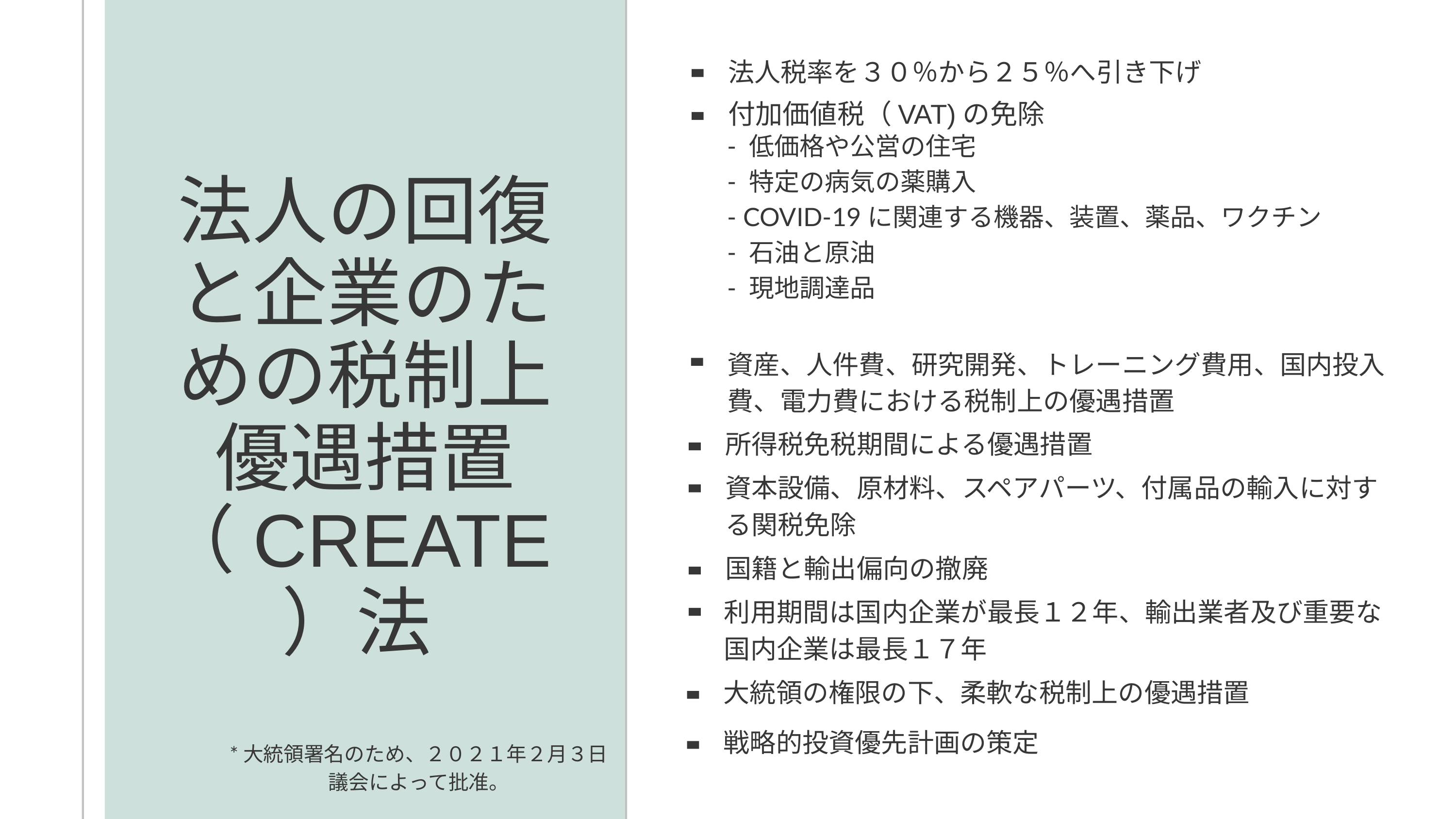

法人税率を３０％から２５％へ引き下げ

付加価値税（VAT)の免除

- 低価格や公営の住宅
- 特定の病気の薬購入
- COVID-19に関連する機器、装置、薬品、ワクチン
- 石油と原油
- 現地調達品
法人の回復と企業のための税制上
優遇措置（CREATE）法
資産、人件費、研究開発、トレーニング費用、国内投入費、電力費における税制上の優遇措置

所得税免税期間による優遇措置

資本設備、原材料、スペアパーツ、付属品の輸入に対する関税免除

国籍と輸出偏向の撤廃

利用期間は国内企業が最長１２年、輸出業者及び重要な国内企業は最長１７年

大統領の権限の下、柔軟な税制上の優遇措置

戦略的投資優先計画の策定
*大統領署名のため、２０２１年２月３日議会によって批准。